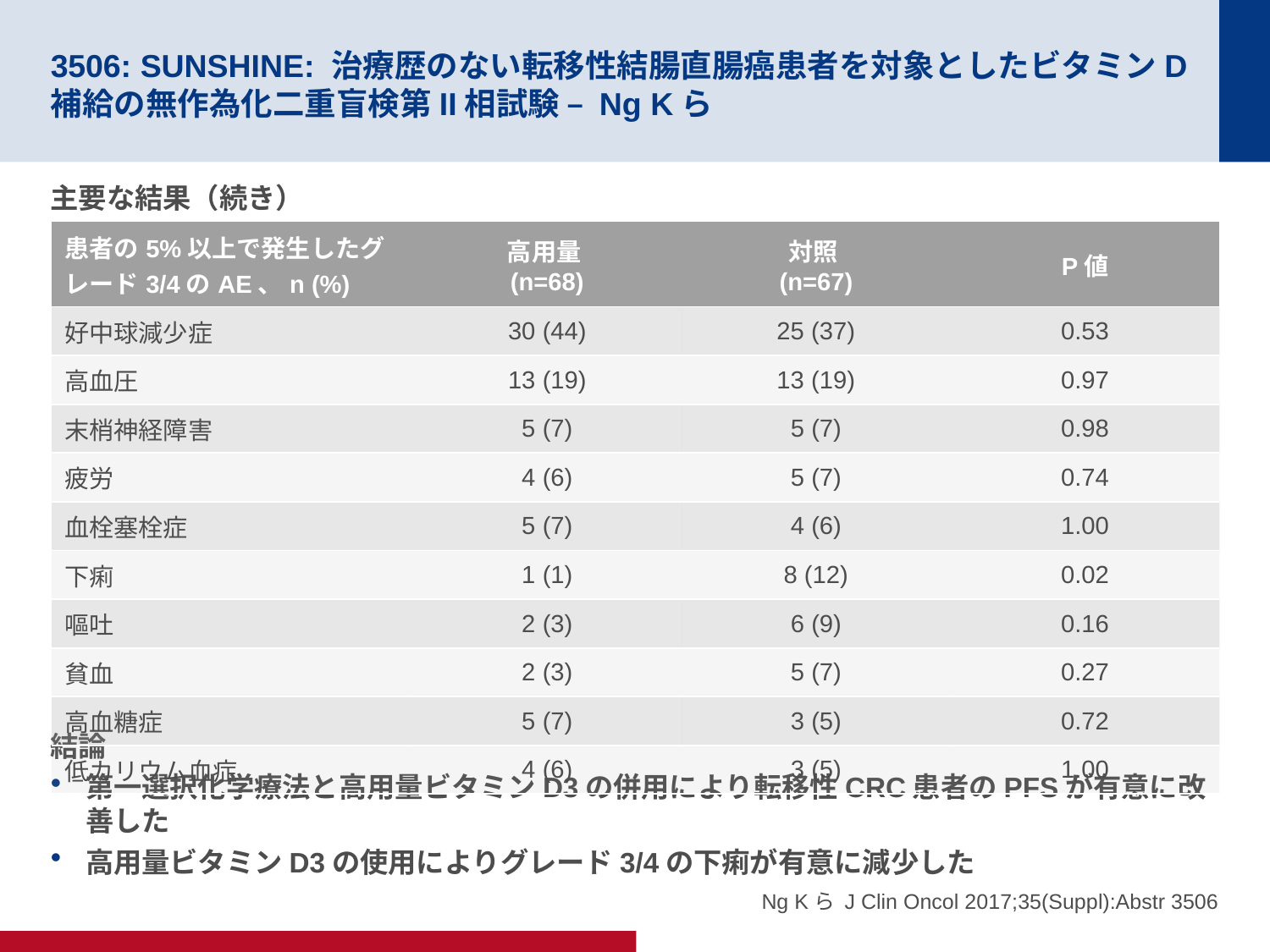

# 3506: SUNSHINE: 治療歴のない転移性結腸直腸癌患者を対象としたビタミンD補給の無作為化二重盲検第II相試験 – Ng Kら
主要な結果（続き）
| 患者の5%以上で発生したグレード3/4のAE、n (%) | 高用量 (n=68) | 対照 (n=67) | P値 |
| --- | --- | --- | --- |
| 好中球減少症 | 30 (44) | 25 (37) | 0.53 |
| 高血圧 | 13 (19) | 13 (19) | 0.97 |
| 末梢神経障害 | 5 (7) | 5 (7) | 0.98 |
| 疲労 | 4 (6) | 5 (7) | 0.74 |
| 血栓塞栓症 | 5 (7) | 4 (6) | 1.00 |
| 下痢 | 1 (1) | 8 (12) | 0.02 |
| 嘔吐 | 2 (3) | 6 (9) | 0.16 |
| 貧血 | 2 (3) | 5 (7) | 0.27 |
| 高血糖症 | 5 (7) | 3 (5) | 0.72 |
| 低カリウム血症 | 4 (6) | 3 (5) | 1.00 |
結論
第一選択化学療法と高用量ビタミンD3の併用により転移性CRC患者のPFSが有意に改善した
高用量ビタミンD3の使用によりグレード3/4の下痢が有意に減少した
Ng Kら J Clin Oncol 2017;35(Suppl):Abstr 3506